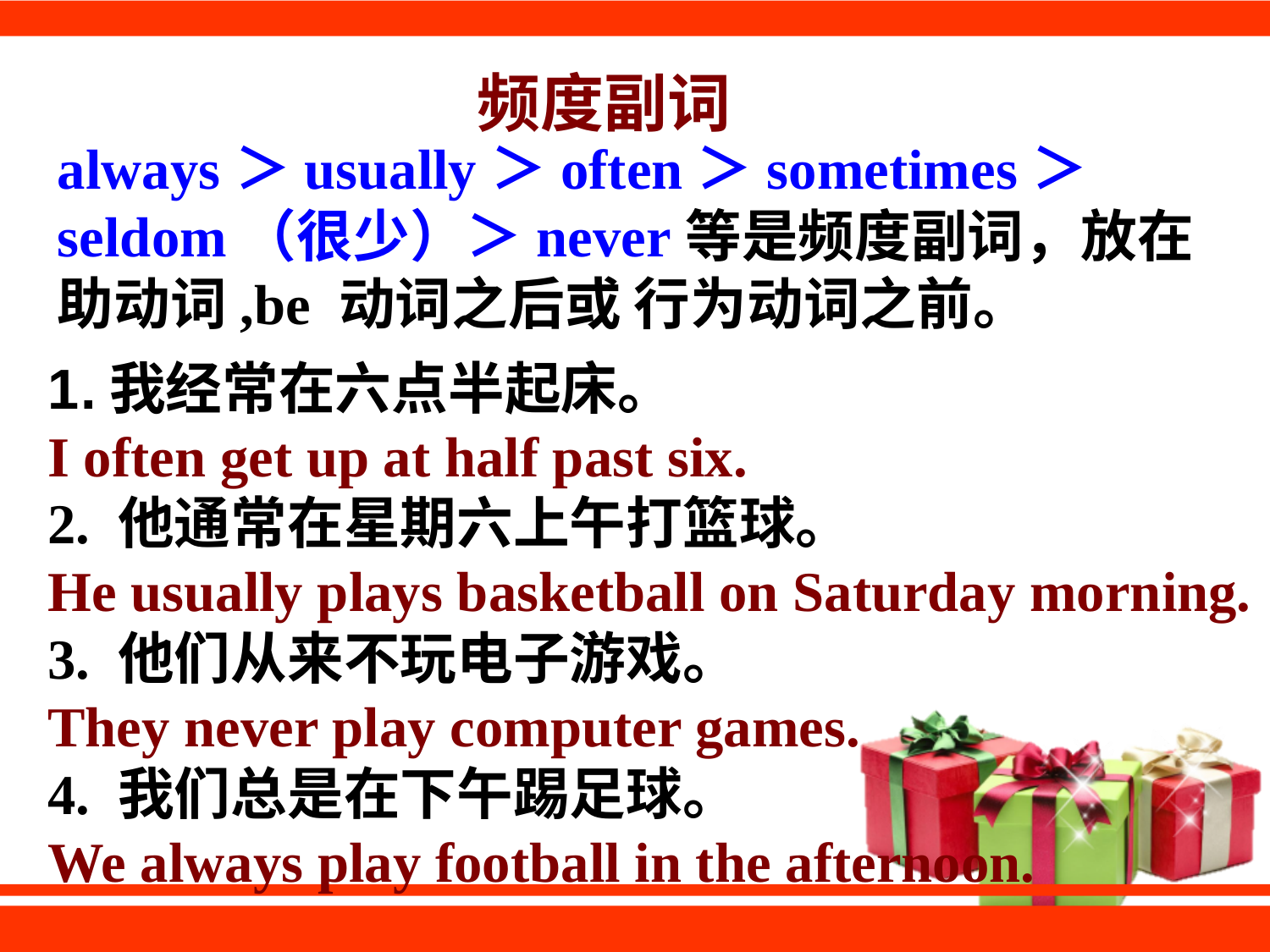

频度副词
always＞usually＞often＞sometimes＞seldom（很少）＞never等是频度副词，放在助动词,be 动词之后或 行为动词之前。
我经常在六点半起床。
I often get up at half past six.
2. 他通常在星期六上午打篮球。
He usually plays basketball on Saturday morning.
3. 他们从来不玩电子游戏。
They never play computer games.
4. 我们总是在下午踢足球。
We always play football in the afternoon.